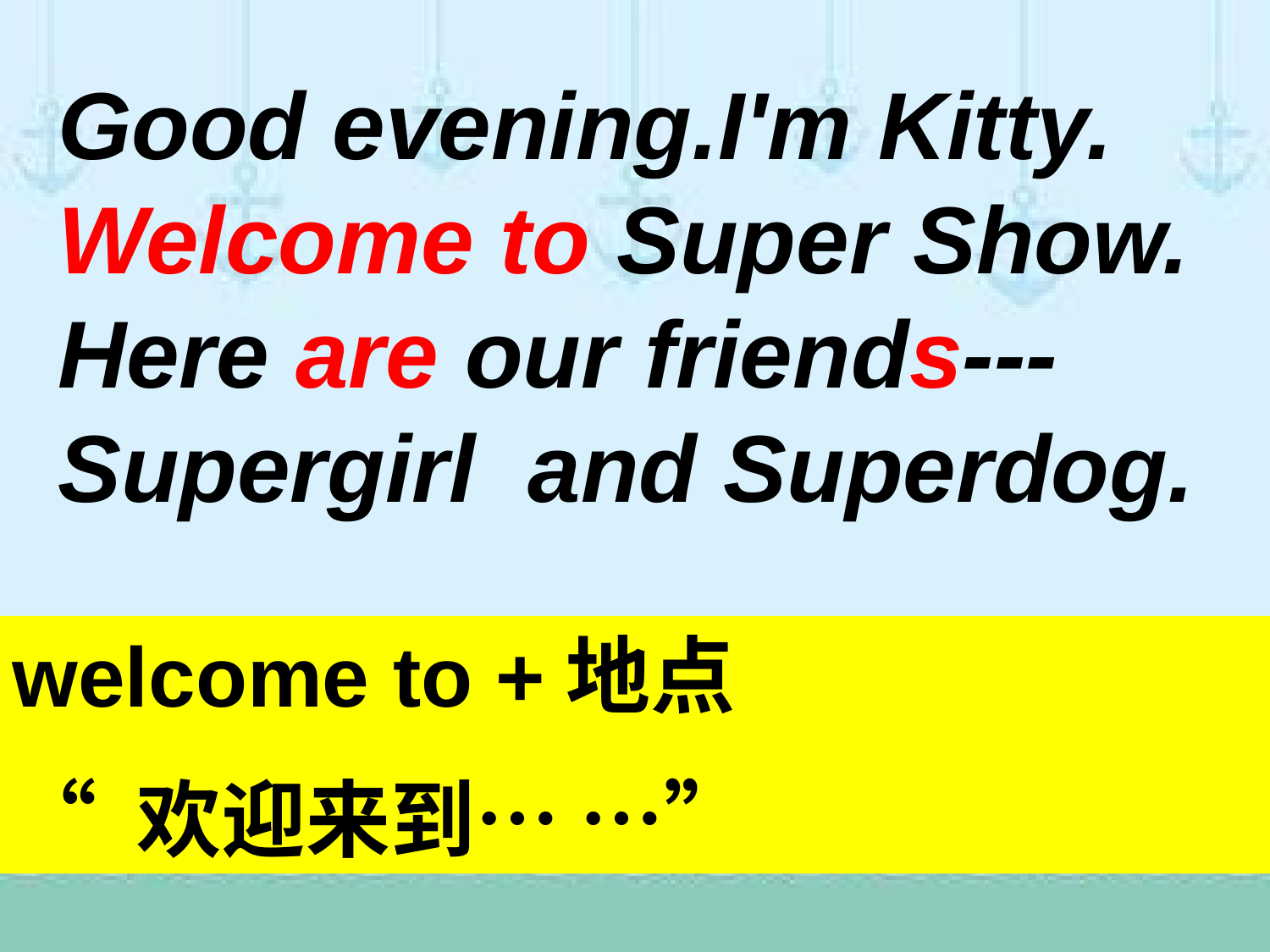

Good evening.I'm Kitty.
Welcome to Super Show.
Here are our friends---Supergirl  and Superdog.

welcome to +地点
“ 欢迎来到… …”